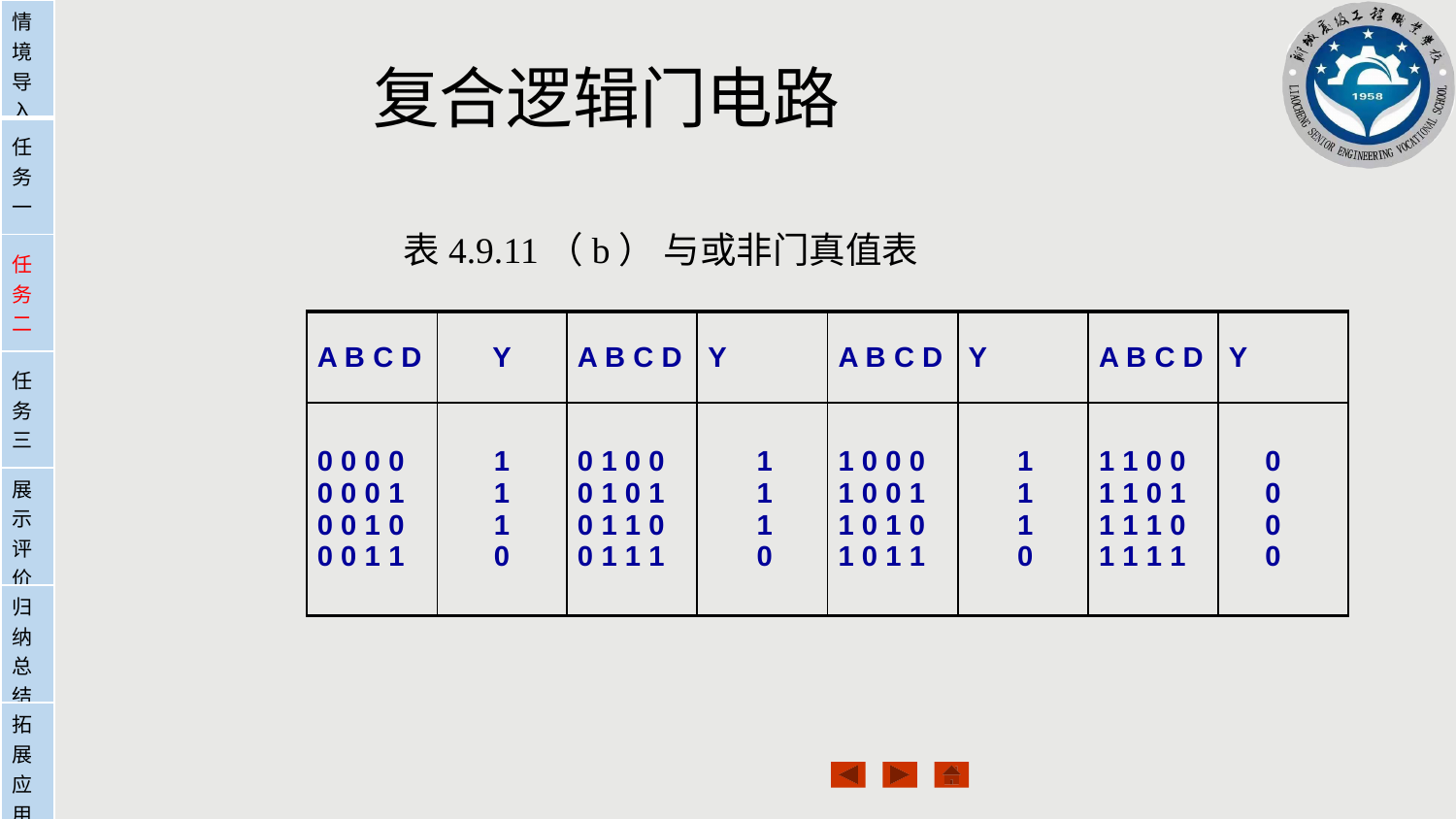

| 情境导入 |
| --- |
| 任务一 |
| 任务二 |
| 任务三 |
| 展示评价 |
| 归纳总结 |
| 拓展应用 |
# 复合逻辑门电路

表4.9.11（b） 与或非门真值表
| A B C D | Y | A B C D | Y | A B C D | Y | A B C D | Y |
| --- | --- | --- | --- | --- | --- | --- | --- |
| 0 0 0 0 0 0 0 1 0 0 1 0 0 0 1 1 | 1 1 1 0 | 0 1 0 0 0 1 0 1 0 1 1 0 0 1 1 1 | 1 1 1 0 | 1 0 0 0 1 0 0 1 1 0 1 0 1 0 1 1 | 1 1 1 0 | 1 1 0 0 1 1 0 1 1 1 1 0 1 1 1 1 | 0 0 0 0 |